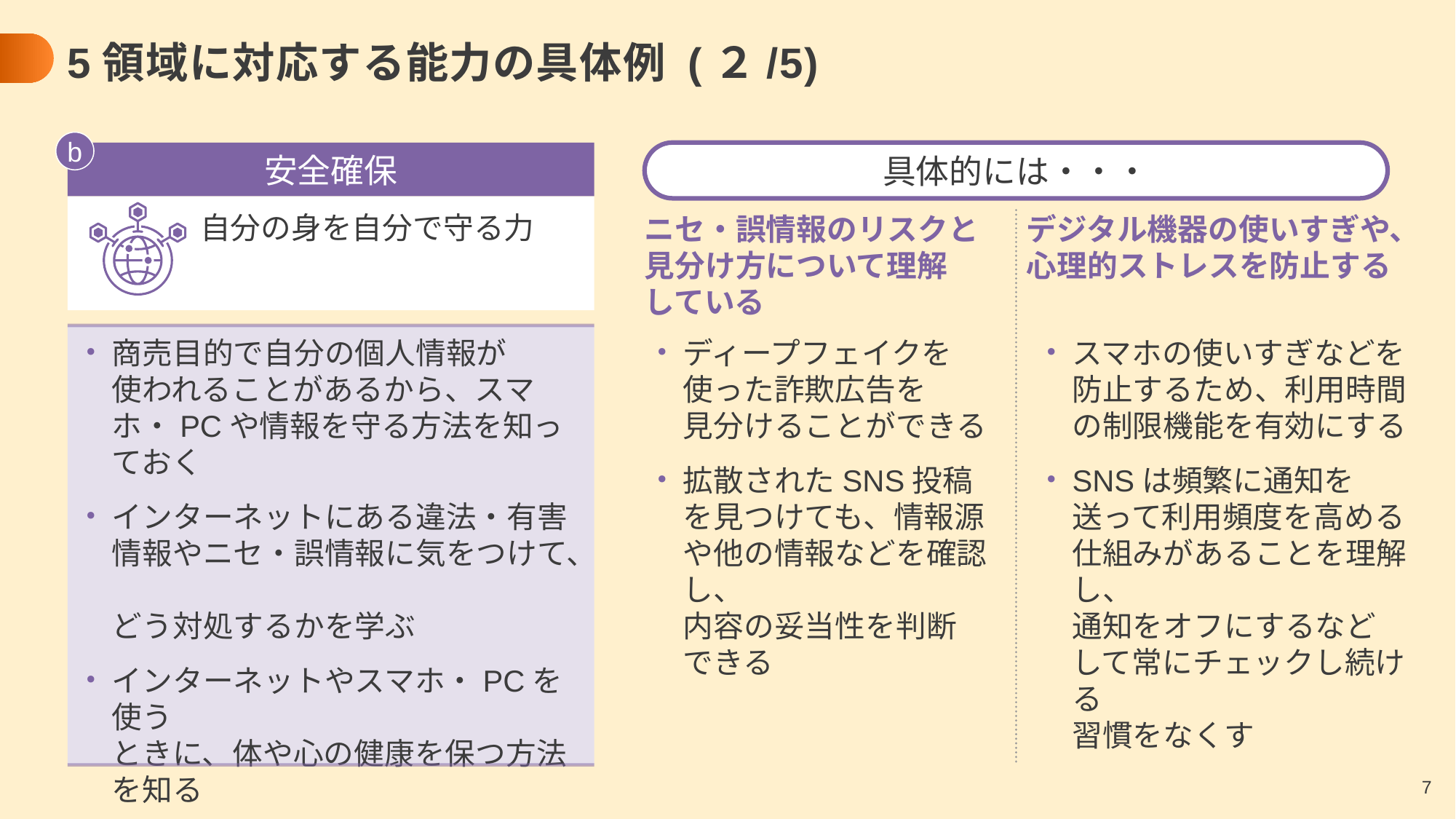

# 5領域に対応する能力の具体例 (２/5)
b
安全確保
具体的には・・・
自分の身を自分で守る力

ニセ・誤情報のリスクと
見分け方について理解
している
デジタル機器の使いすぎや、
心理的ストレスを防止する

商売目的で自分の個人情報が
使われることがあるから、スマホ・PCや情報を守る方法を知っておく
インターネットにある違法・有害情報やニセ・誤情報に気をつけて、
どう対処するかを学ぶ
インターネットやスマホ・PCを使う
ときに、体や心の健康を保つ方法
を知る
など
ディープフェイクを
使った詐欺広告を
見分けることができる
拡散されたSNS投稿を見つけても、情報源や他の情報などを確認し、
内容の妥当性を判断
できる

スマホの使いすぎなどを
防止するため、利用時間の制限機能を有効にする
SNSは頻繁に通知を送って利用頻度を高める仕組みがあることを理解し、
通知をオフにするなど
して常にチェックし続ける
習慣をなくす